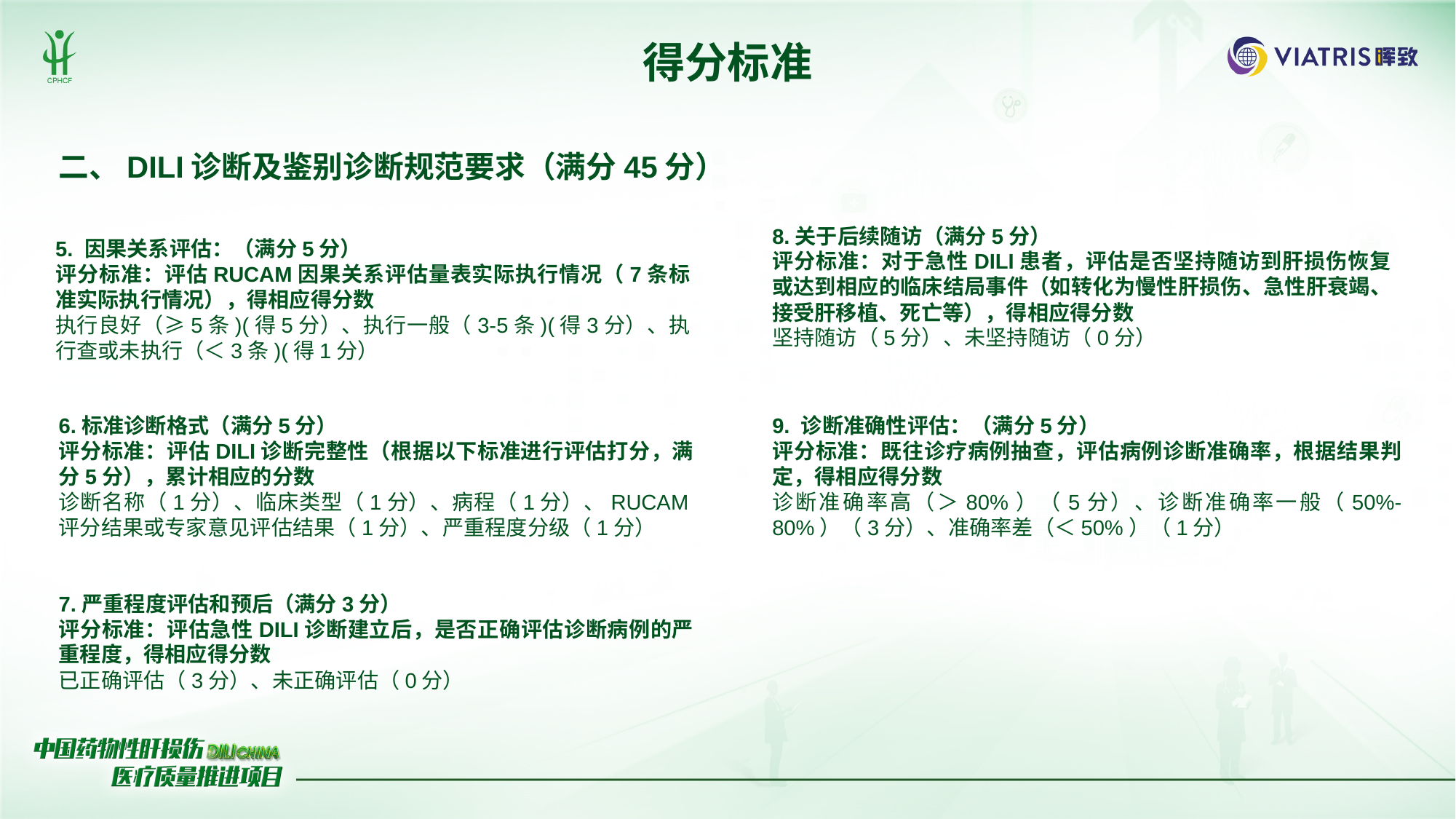

得分标准
二、DILI诊断及鉴别诊断规范要求（满分45分）
5. 因果关系评估：（满分5分）
评分标准：评估RUCAM因果关系评估量表实际执行情况（7条标准实际执行情况），得相应得分数
执行良好（≥5条)(得5分）、执行一般（3-5条)(得3分）、执行查或未执行（＜3条)(得1分）
8.关于后续随访（满分5分）
评分标准：对于急性DILI患者，评估是否坚持随访到肝损伤恢复或达到相应的临床结局事件（如转化为慢性肝损伤、急性肝衰竭、接受肝移植、死亡等），得相应得分数
坚持随访（5分）、未坚持随访（0分）
6.标准诊断格式（满分5分）
评分标准：评估DILI诊断完整性（根据以下标准进行评估打分，满分5分），累计相应的分数
诊断名称（1分）、临床类型（1分）、病程（1分）、RUCAM评分结果或专家意见评估结果（1分）、严重程度分级（1分）
9. 诊断准确性评估：（满分5分）
评分标准：既往诊疗病例抽查，评估病例诊断准确率，根据结果判定，得相应得分数
诊断准确率高（＞80%）（5分）、诊断准确率一般（50%-80%）（3分）、准确率差（＜50%）（1分）

7.严重程度评估和预后（满分3分）
评分标准：评估急性DILI诊断建立后，是否正确评估诊断病例的严重程度，得相应得分数
已正确评估（3分）、未正确评估（0分）